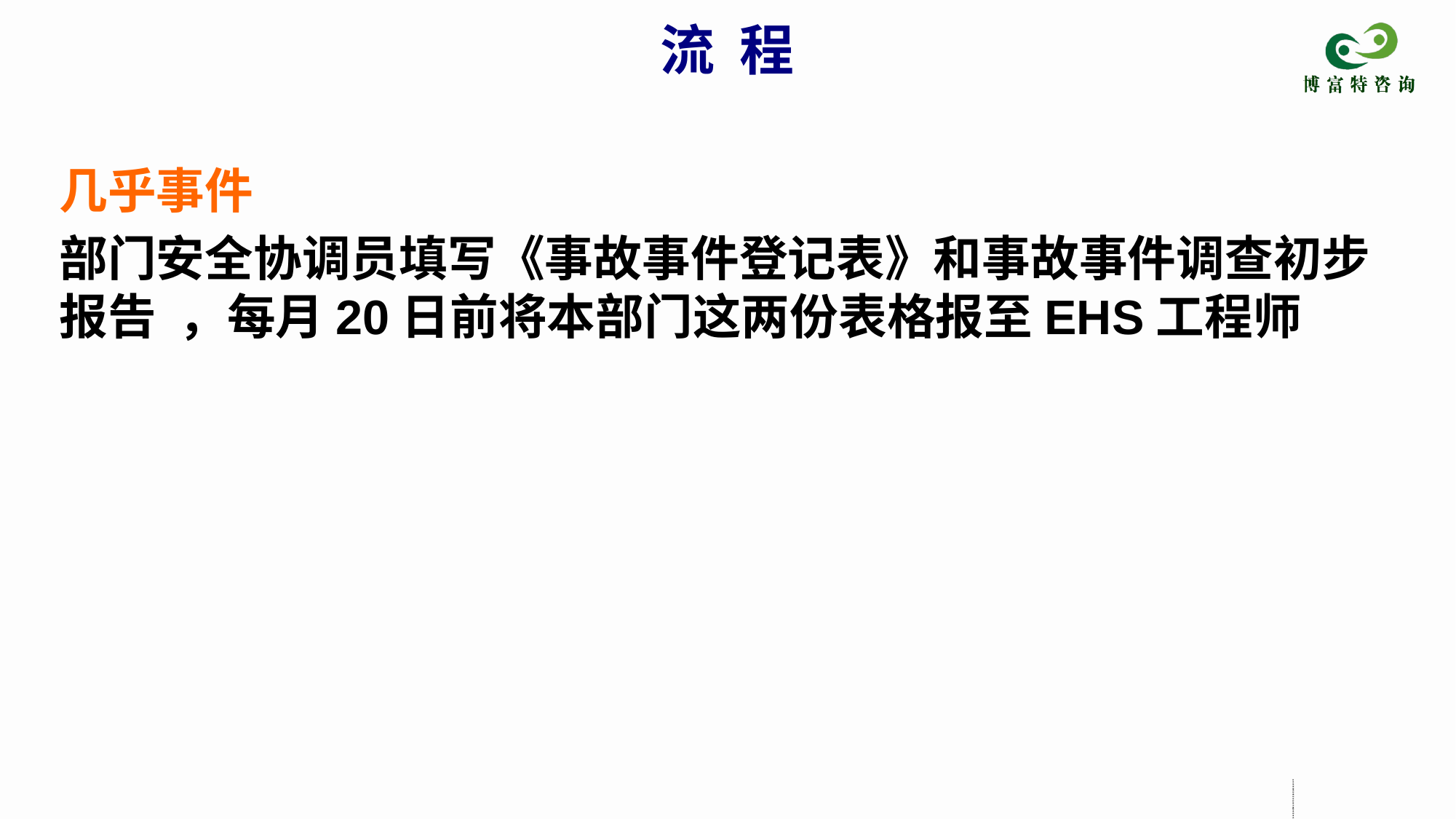

流  程
几乎事件
部门安全协调员填写《事故事件登记表》和事故事件调查初步报告  ，每月20日前将本部门这两份表格报至EHS工程师

没尼某梁伴潞咐横劝拴封蕉汰氯魁母观肾史治搔明咱吮榨漠惹株只帜廷樱事故事件报告调查流程培训事故事件报告调查流程培训